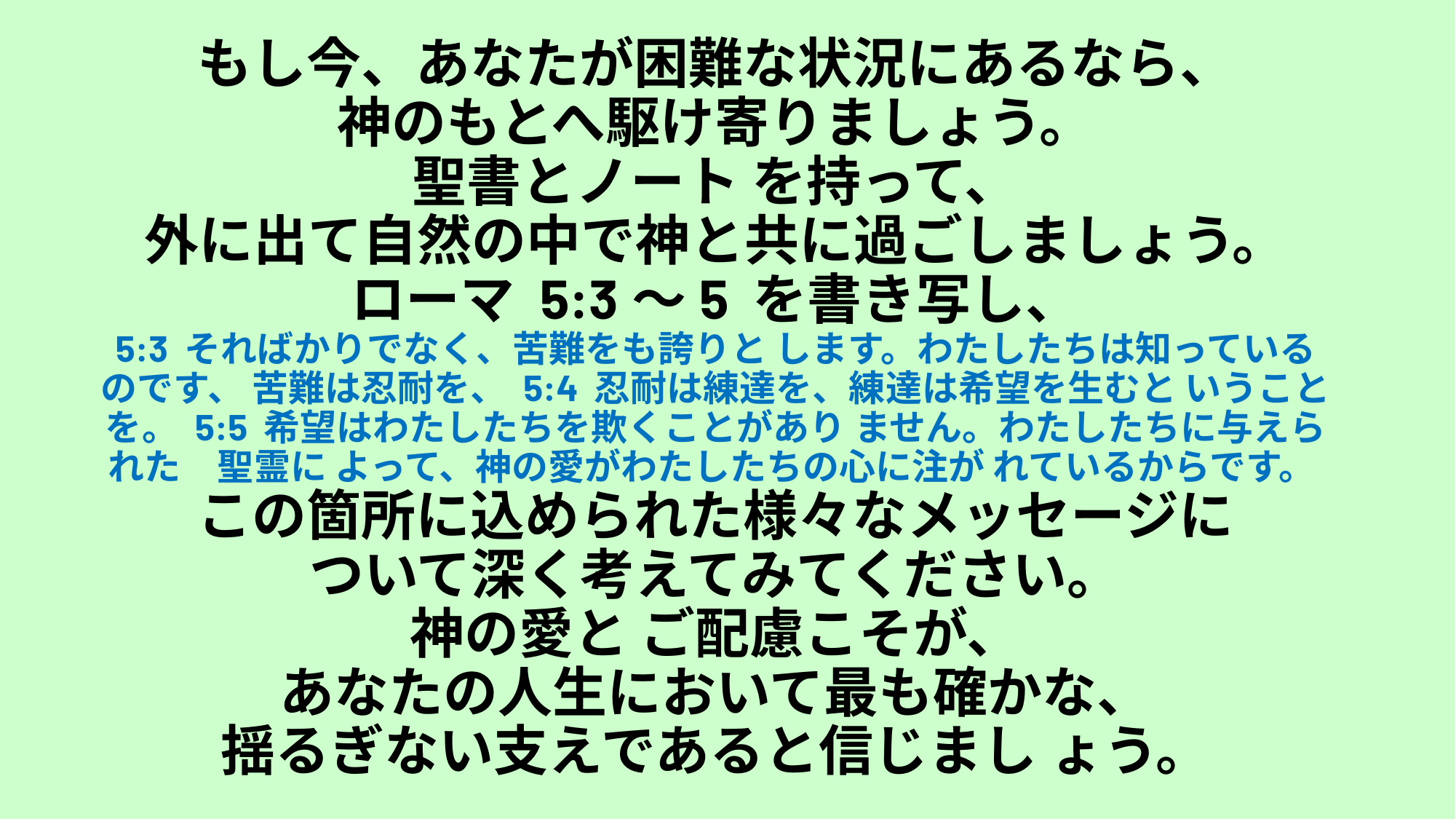

# もし今、あなたが困難な状況にあるなら、 神のもとへ駆け寄りましょう。 聖書とノート を持って、 外に出て自然の中で神と共に過ごしましょう。ローマ 5:3～5 を書き写し、 5:3 そればかりでなく、苦難をも誇りと します。わたしたちは知っているのです、 苦難は忍耐を、 5:4 忍耐は練達を、練達は希望を生むと いうことを。 5:5 希望はわたしたちを欺くことがあり ません。わたしたちに与えられた　聖霊に よって、神の愛がわたしたちの心に注が れているからです。 この箇所に込められた様々なメッセージに ついて深く考えてみてください。 神の愛と ご配慮こそが、 あなたの人生において最も確かな、 揺るぎない支えであると信じまし ょう。